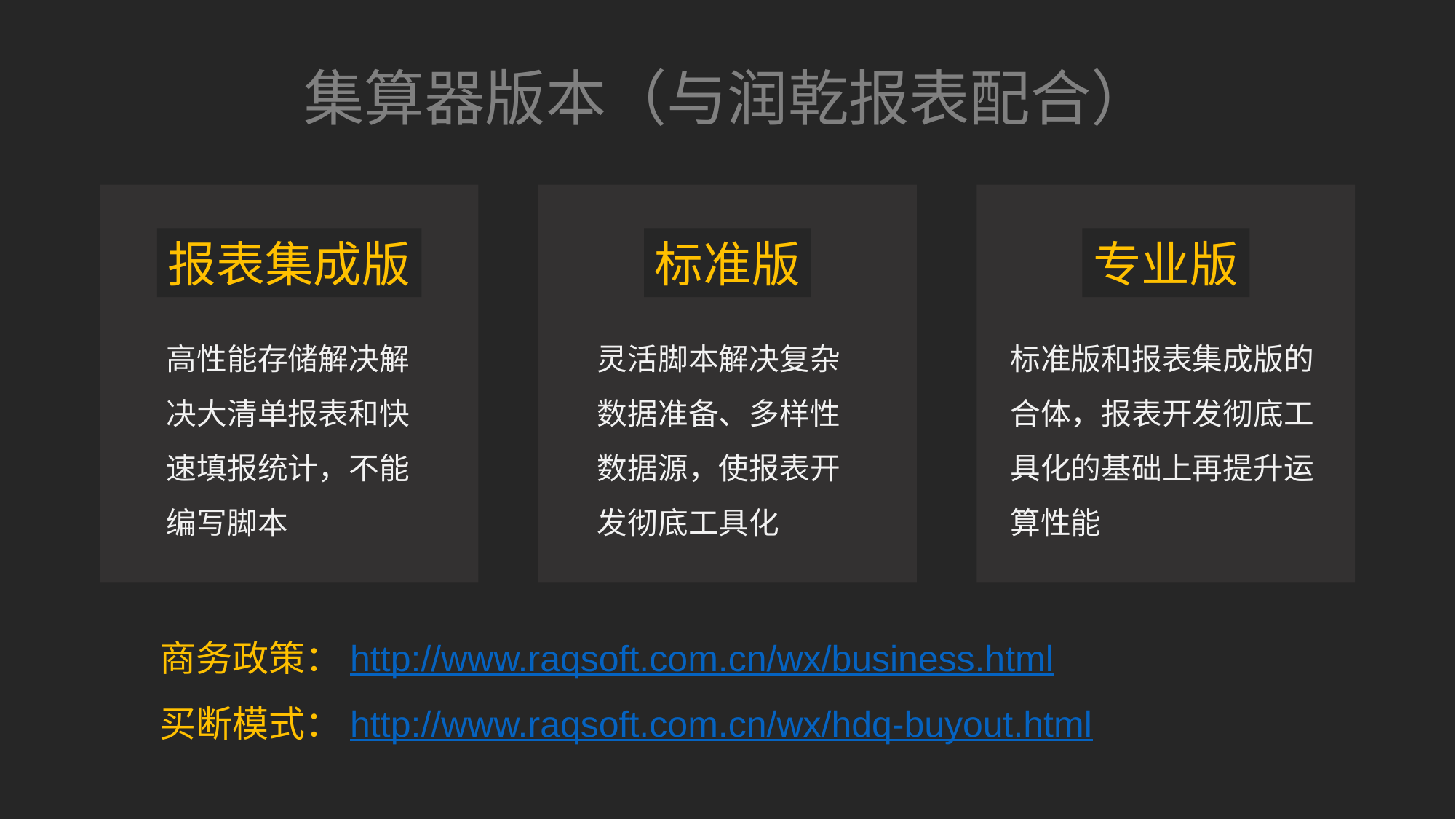

集算器版本（与润乾报表配合）

报表集成版
标准版
专业版
高性能存储解决解决大清单报表和快速填报统计，不能编写脚本
灵活脚本解决复杂数据准备、多样性数据源，使报表开发彻底工具化
标准版和报表集成版的合体，报表开发彻底工具化的基础上再提升运算性能
商务政策：http://www.raqsoft.com.cn/wx/business.html
买断模式：http://www.raqsoft.com.cn/wx/hdq-buyout.html